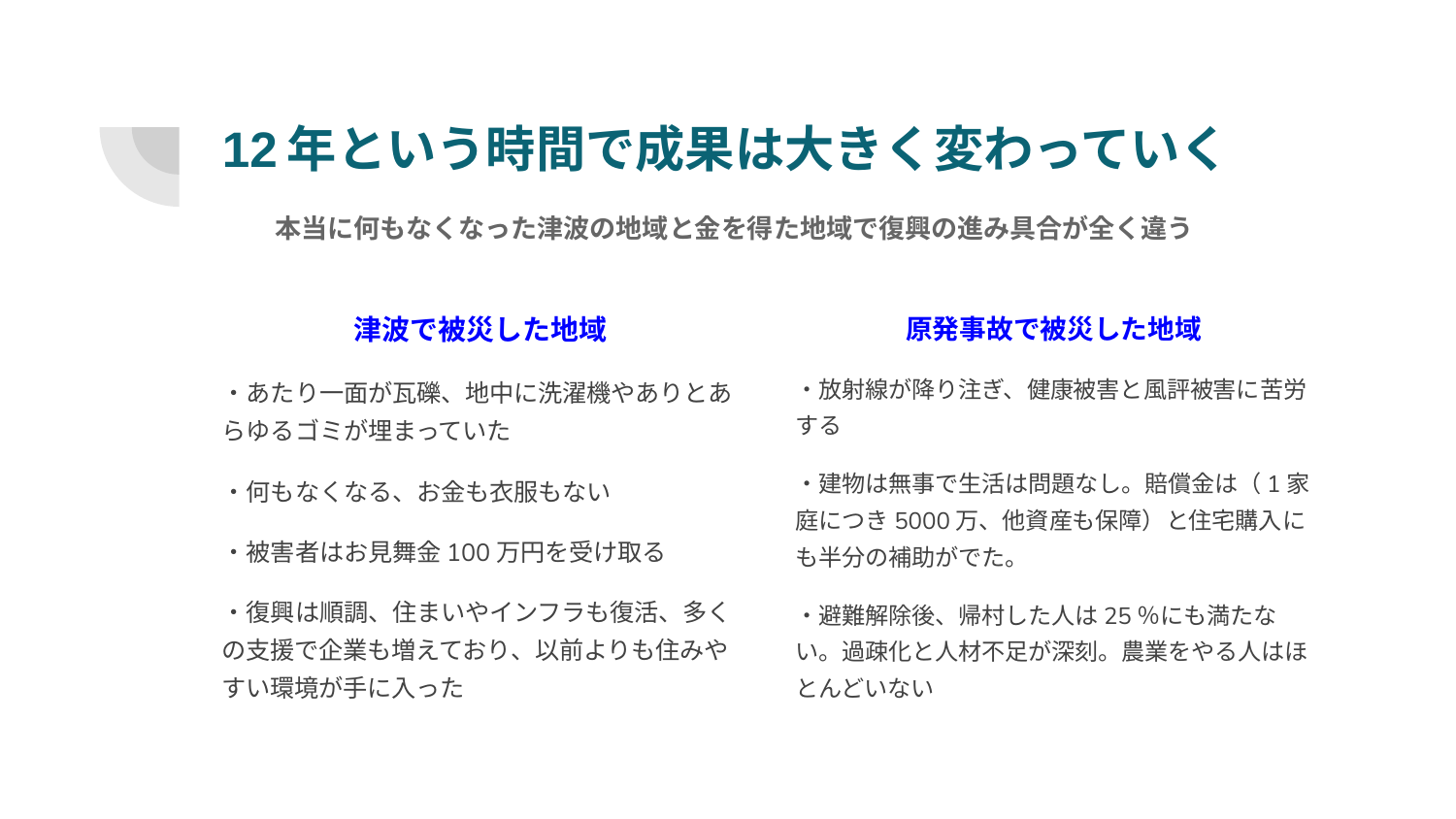

# 12年という時間で成果は大きく変わっていく
本当に何もなくなった津波の地域と金を得た地域で復興の進み具合が全く違う
津波で被災した地域
・あたり一面が瓦礫、地中に洗濯機やありとあらゆるゴミが埋まっていた
・何もなくなる、お金も衣服もない
・被害者はお見舞金100万円を受け取る
・復興は順調、住まいやインフラも復活、多くの支援で企業も増えており、以前よりも住みやすい環境が手に入った
原発事故で被災した地域
・放射線が降り注ぎ、健康被害と風評被害に苦労する
・建物は無事で生活は問題なし。賠償金は（1家庭につき5000万、他資産も保障）と住宅購入にも半分の補助がでた。
・避難解除後、帰村した人は25％にも満たない。過疎化と人材不足が深刻。農業をやる人はほとんどいない